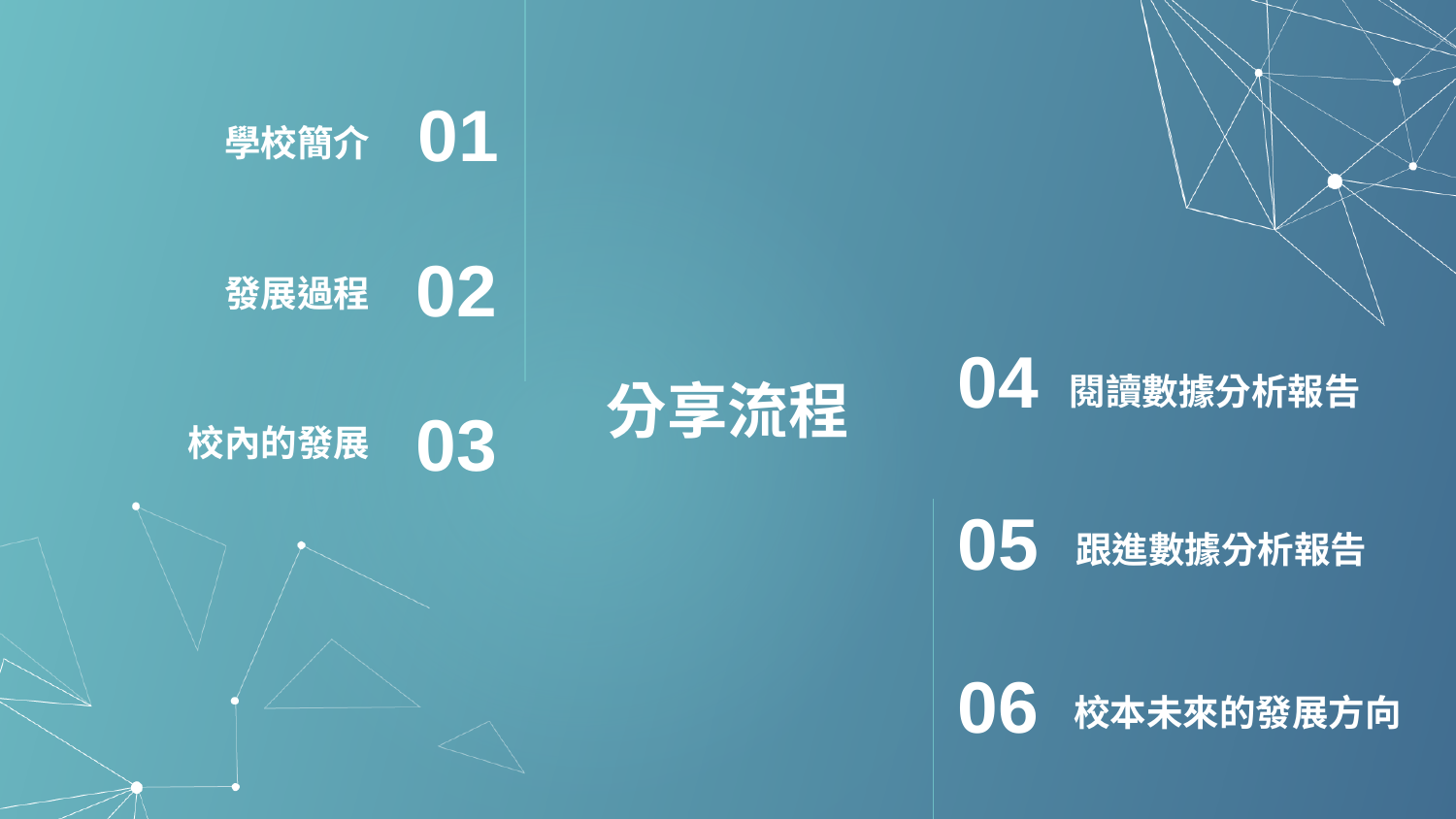

學校簡介
01
發展過程
02
04
# 分享流程
閱讀數據分析報告
校內的發展
03
跟進數據分析報告
05
校本未來的發展方向
06